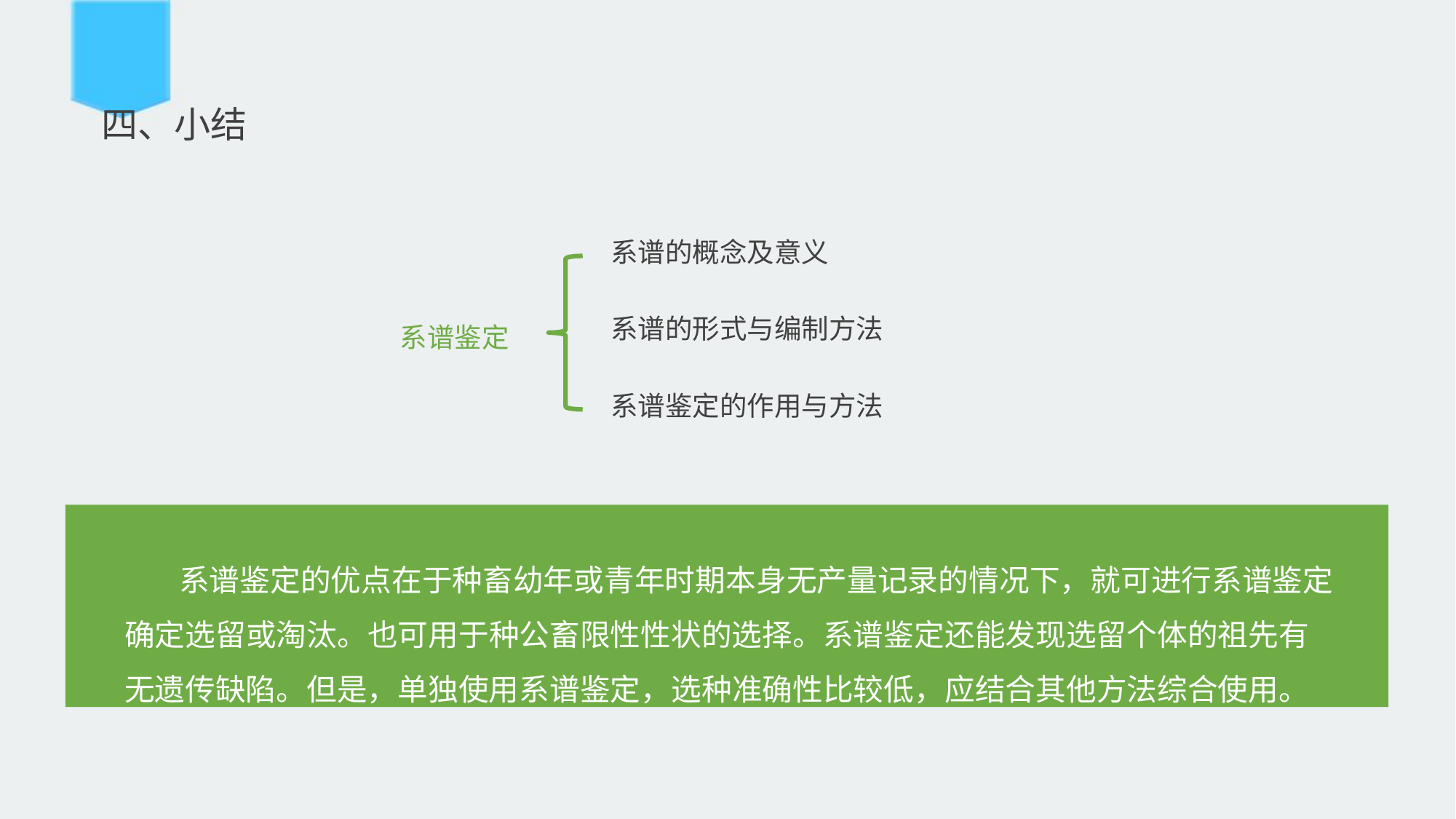

# 四、小结

系谱的概念及意义

系谱的形式与编制方法
系谱鉴定
系谱鉴定的作用与方法

系谱鉴定的优点在于种畜幼年或青年时期本身无产量记录的情况下，就可进行系谱鉴定确定选留或淘汰。也可用于种公畜限性性状的选择。系谱鉴定还能发现选留个体的祖先有无遗传缺陷。但是，单独使用系谱鉴定，选种准确性比较低，应结合其他方法综合使用。